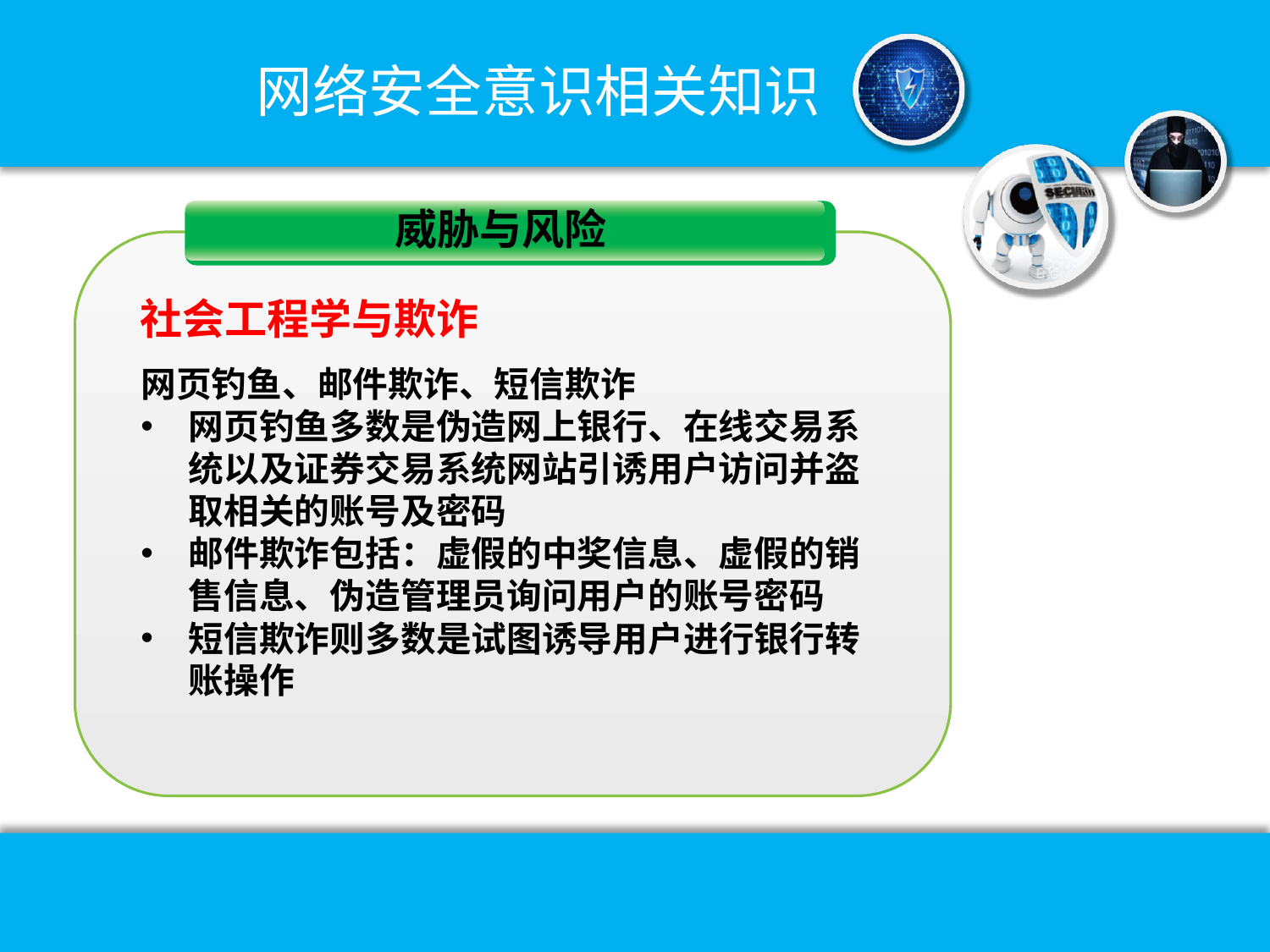

网络安全意识相关知识
威胁与风险

社会工程学与欺诈

网页钓鱼、邮件欺诈、短信欺诈
网页钓鱼多数是伪造网上银行、在线交易系统以及证券交易系统网站引诱用户访问并盗取相关的账号及密码
邮件欺诈包括：虚假的中奖信息、虚假的销售信息、伪造管理员询问用户的账号密码
短信欺诈则多数是试图诱导用户进行银行转账操作